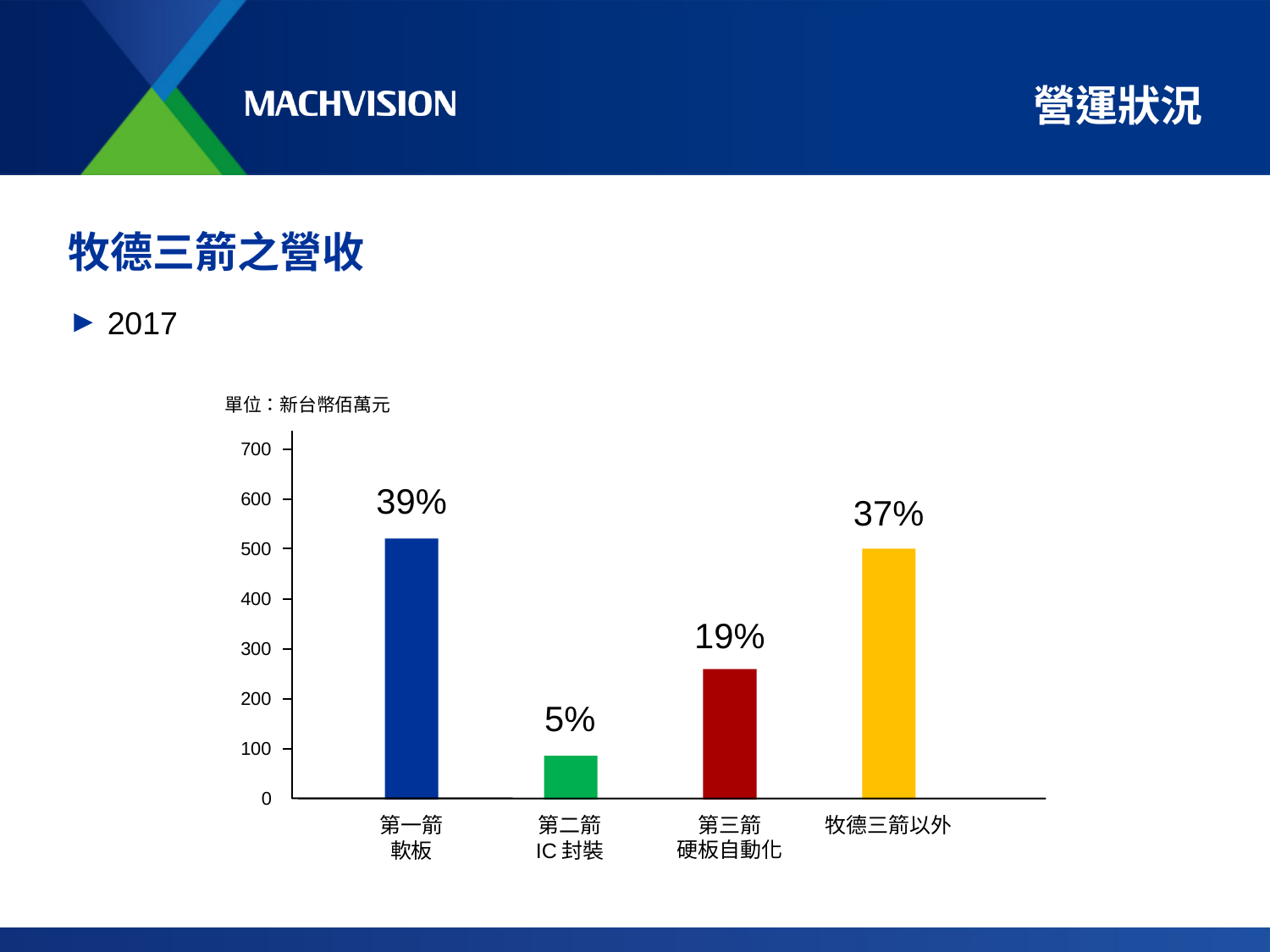

# 營運狀況
牧德三箭之營收

2017
單位：新台幣佰萬元
700
600

500
400
300
200
100
0
39%
37%

19%

5%

第三箭
硬板自動化
牧德三箭以外
第一箭
軟板
第二箭
IC封裝